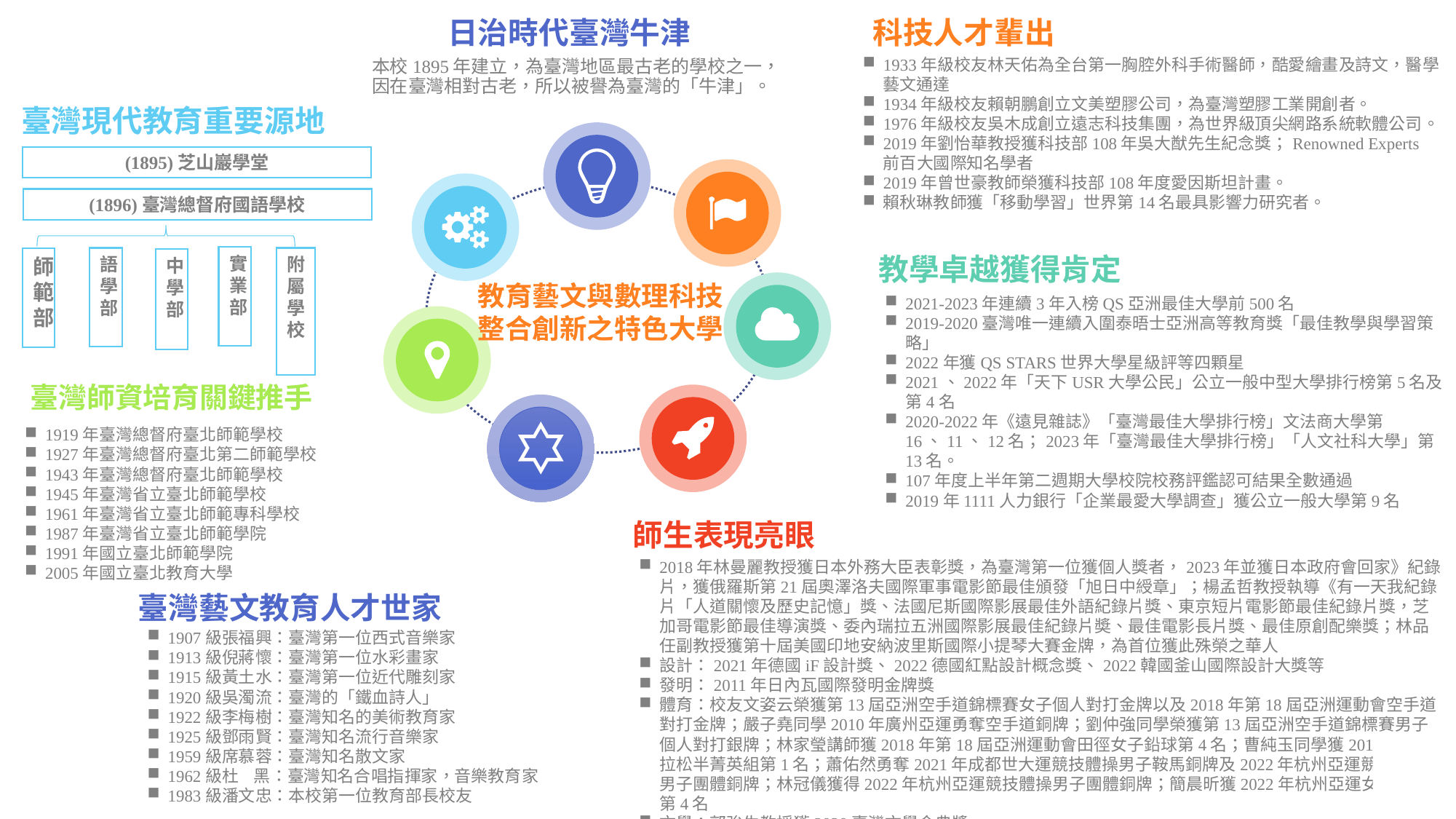

日治時代臺灣牛津
本校1895年建立，為臺灣地區最古老的學校之一，因在臺灣相對古老，所以被譽為臺灣的「牛津」。
科技人才輩出
1933年級校友林天佑為全台第一胸腔外科手術醫師，酷愛繪畫及詩文，醫學藝文通達
1934年級校友賴朝鵬創立文美塑膠公司，為臺灣塑膠工業開創者。
1976年級校友吳木成創立遠志科技集團，為世界級頂尖網路系統軟體公司。
2019年劉怡華教授獲科技部108年吳大猷先生紀念獎；Renowned Experts 前百大國際知名學者
2019年曾世豪教師榮獲科技部108年度愛因斯坦計畫。
賴秋琳教師獲「移動學習」世界第14名最具影響力研究者。
臺灣現代教育重要源地

(1895)芝山巖學堂
(1896)臺灣總督府國語學校
實業部
語學
部
附屬學校
師範部
中學部

教學卓越獲得肯定
2021-2023年連續3年入榜QS亞洲最佳大學前500名
2019-2020臺灣唯一連續入圍泰晤士亞洲高等教育獎「最佳教學與學習策略」
2022年獲QS STARS世界大學星級評等四顆星
2021、2022年「天下USR大學公民」公立一般中型大學排行榜第5名及第4名
2020-2022年《遠見雜誌》「臺灣最佳大學排行榜」文法商大學第16、11、12名；2023年「臺灣最佳大學排行榜」「人文社科大學」第13名。
107年度上半年第二週期大學校院校務評鑑認可結果全數通過
2019年1111人力銀行「企業最愛大學調查」獲公立一般大學第9名

教育藝文與數理科技
整合創新之特色大學

臺灣師資培育關鍵推手
1919年臺灣總督府臺北師範學校
1927年臺灣總督府臺北第二師範學校
1943年臺灣總督府臺北師範學校
1945年臺灣省立臺北師範學校
1961年臺灣省立臺北師範專科學校
1987年臺灣省立臺北師範學院
1991年國立臺北師範學院
2005年國立臺北教育大學

師生表現亮眼
2018年林曼麗教授獲日本外務大臣表彰獎，為臺灣第一位獲個人獎者，2023年並獲日本政府會回家》紀錄片，獲俄羅斯第21屆奧澤洛夫國際軍事電影節最佳頒發「旭日中綬章」；楊孟哲教授執導《有一天我紀錄片「人道關懷及歷史記憶」獎、法國尼斯國際影展最佳外語紀錄片獎、東京短片電影節最佳紀錄片獎，芝加哥電影節最佳導演獎、委內瑞拉五洲國際影展最佳紀錄片奬、最佳電影長片獎、最佳原創配樂獎；林品任副教授獲第十屆美國印地安納波里斯國際小提琴大賽金牌，為首位獲此殊榮之華人
設計：2021年德國iF設計獎、2022德國紅點設計概念獎、2022韓國釜山國際設計大獎等
發明：2011年日內瓦國際發明金牌獎
體育：校友文姿云榮獲第13屆亞洲空手道錦標賽女子個人對打金牌以及2018年第18屆亞洲運動會空手道對打金牌；嚴子堯同學2010年廣州亞運勇奪空手道銅牌；劉仲強同學榮獲第13屆亞洲空手道錦標賽男子個人對打銀牌；林家瑩講師獲2018年第18屆亞洲運動會田徑女子鉛球第4名；曹純玉同學獲2019東京馬拉松半菁英組第1名；蕭佑然勇奪2021年成都世大運競技體操男子鞍馬銅牌及2022年杭州亞運競技體操男子團體銅牌；林冠儀獲得2022年杭州亞運競技體操男子團體銅牌；簡晨昕獲2022年杭州亞運女子鉛球第4名
文學：郭強生教授獲2020臺灣文學金典獎
臺灣藝文教育人才世家
1907級張福興：臺灣第一位西式音樂家
1913級倪蔣懷：臺灣第一位水彩畫家
1915級黃土水：臺灣第一位近代雕刻家
1920級吳濁流：臺灣的「鐵血詩人」
1922級李梅樹：臺灣知名的美術教育家
1925級鄧雨賢：臺灣知名流行音樂家
1959級席慕蓉：臺灣知名散文家
1962級杜    黑：臺灣知名合唱指揮家，音樂教育家
1983級潘文忠：本校第一位教育部長校友

2024.8